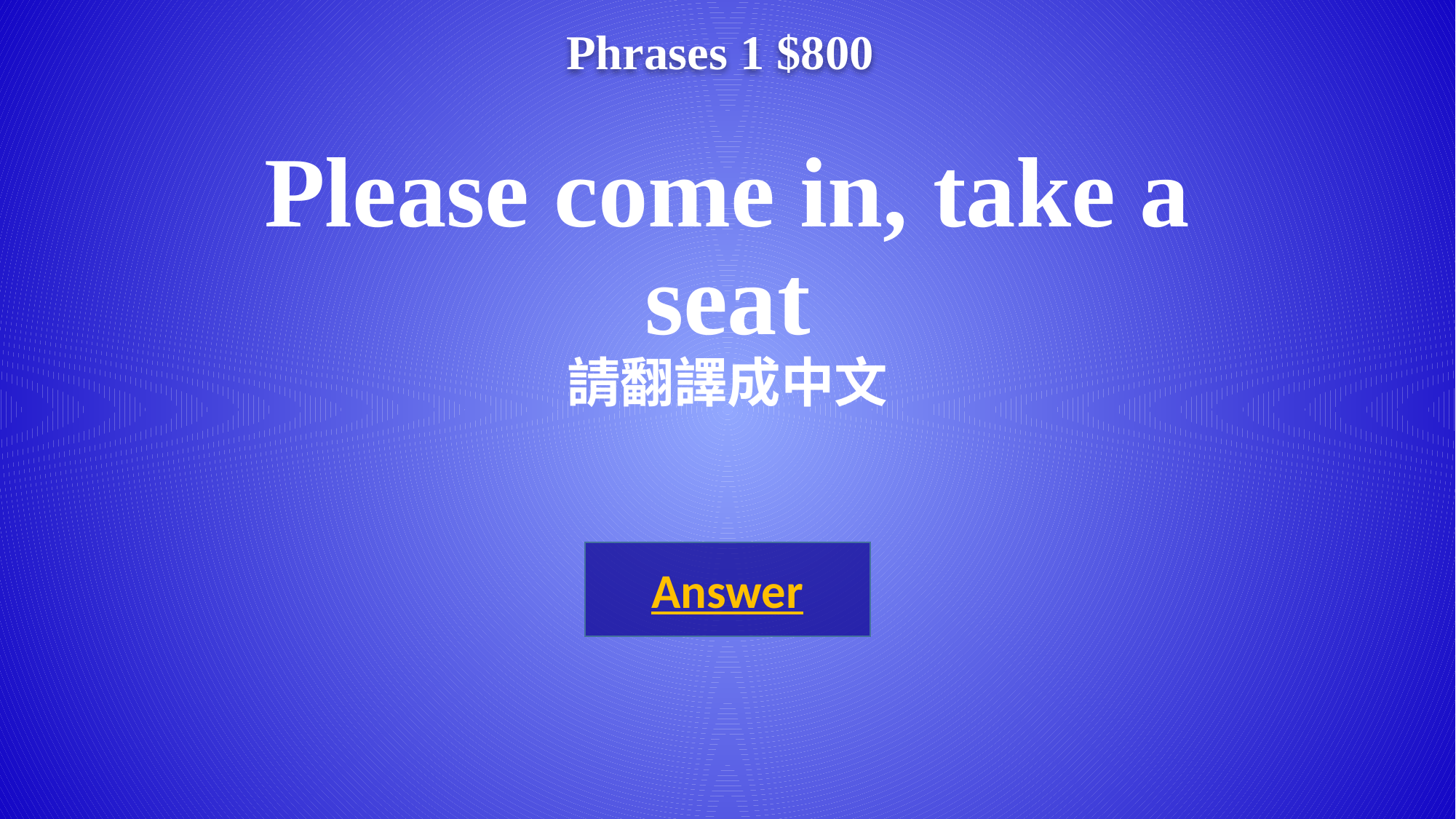

Phrases 1 $800
# Please come in, take a seat 請翻譯成中文